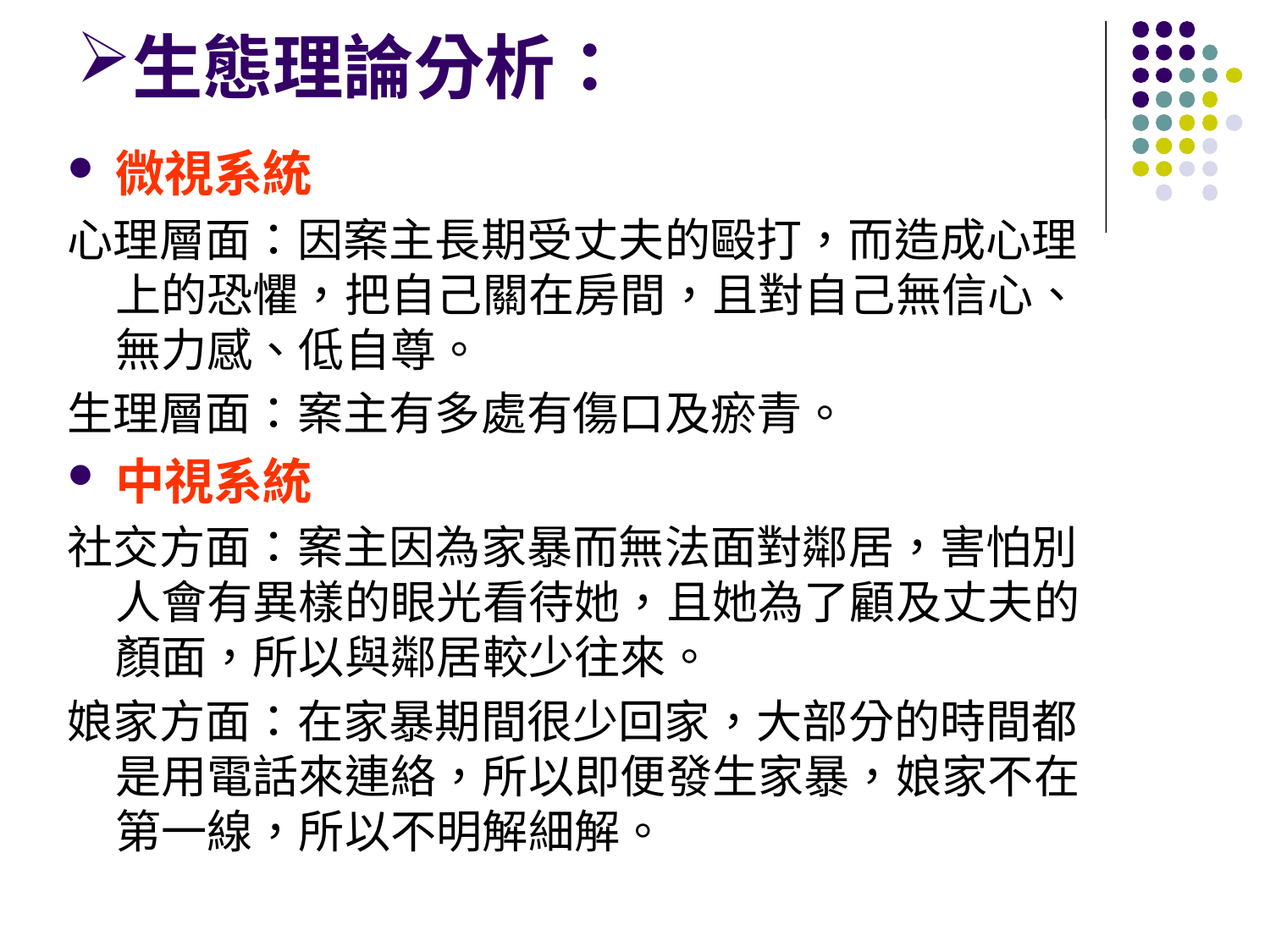

生態理論分析：
微視系統
心理層面：因案主長期受丈夫的毆打，而造成心理上的恐懼，把自己關在房間，且對自己無信心、無力感、低自尊。
生理層面：案主有多處有傷口及瘀青。
中視系統
社交方面：案主因為家暴而無法面對鄰居，害怕別人會有異樣的眼光看待她，且她為了顧及丈夫的顏面，所以與鄰居較少往來。
娘家方面：在家暴期間很少回家，大部分的時間都是用電話來連絡，所以即便發生家暴，娘家不在第一線，所以不明解細解。